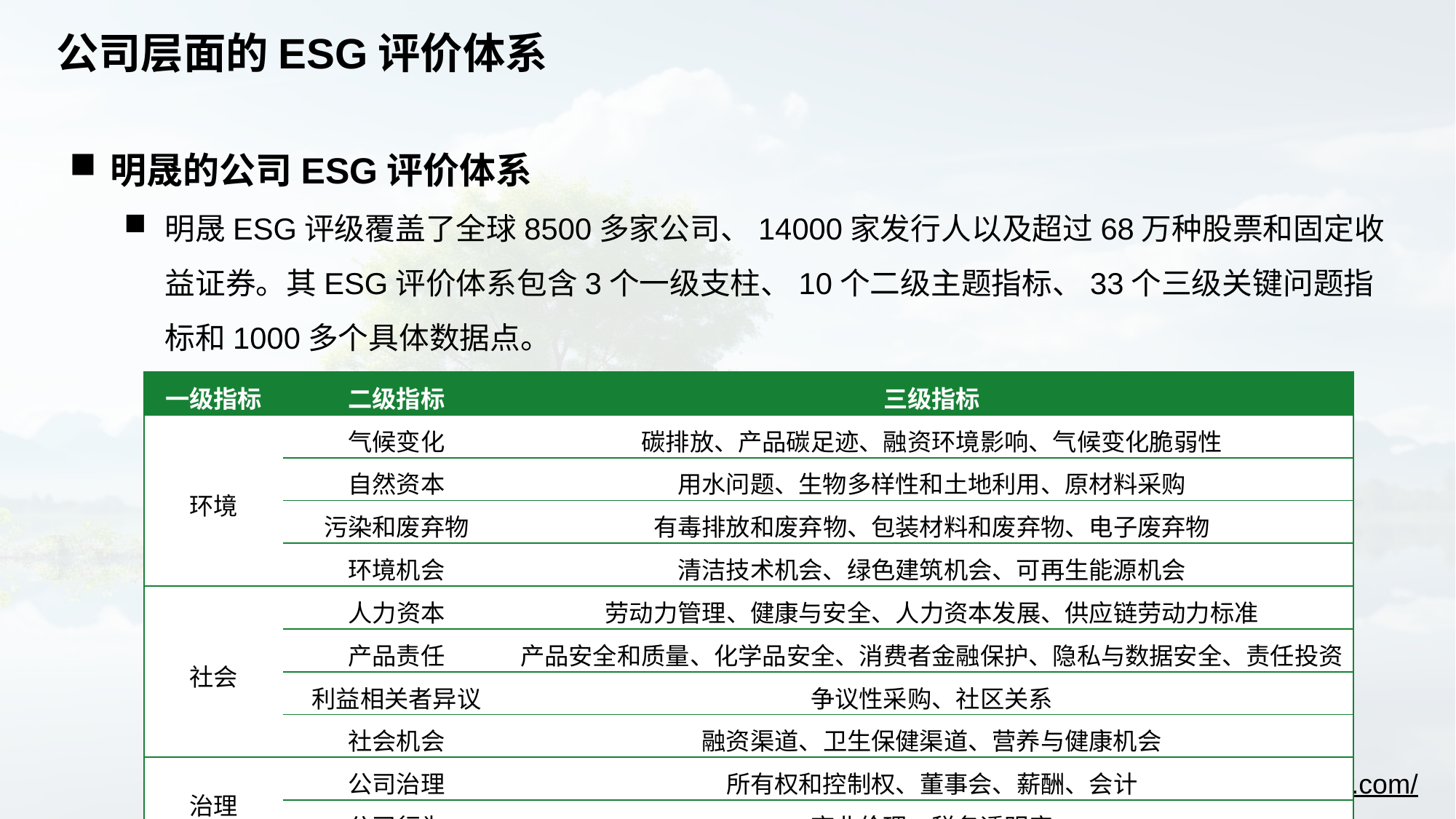

# 公司层面的ESG评价体系
明晟的公司ESG评价体系
明晟ESG评级覆盖了全球8500多家公司、14000家发行人以及超过68万种股票和固定收益证券。其ESG评价体系包含3个一级支柱、10个二级主题指标、33个三级关键问题指标和1000多个具体数据点。

| 一级指标 | 二级指标 | 三级指标 |
| --- | --- | --- |
| 环境 | 气候变化 | 碳排放、产品碳足迹、融资环境影响、气候变化脆弱性 |
|  | 自然资本 | 用水问题、生物多样性和土地利用、原材料采购 |
|  | 污染和废弃物 | 有毒排放和废弃物、包装材料和废弃物、电子废弃物 |
|  | 环境机会 | 清洁技术机会、绿色建筑机会、可再生能源机会 |
| 社会 | 人力资本 | 劳动力管理、健康与安全、人力资本发展、供应链劳动力标准 |
|  | 产品责任 | 产品安全和质量、化学品安全、消费者金融保护、隐私与数据安全、责任投资 |
|  | 利益相关者异议 | 争议性采购、社区关系 |
|  | 社会机会 | 融资渠道、卫生保健渠道、营养与健康机会 |
| 治理 | 公司治理 | 所有权和控制权、董事会、薪酬、会计 |
|  | 公司行为 | 商业伦理、税务透明度 |